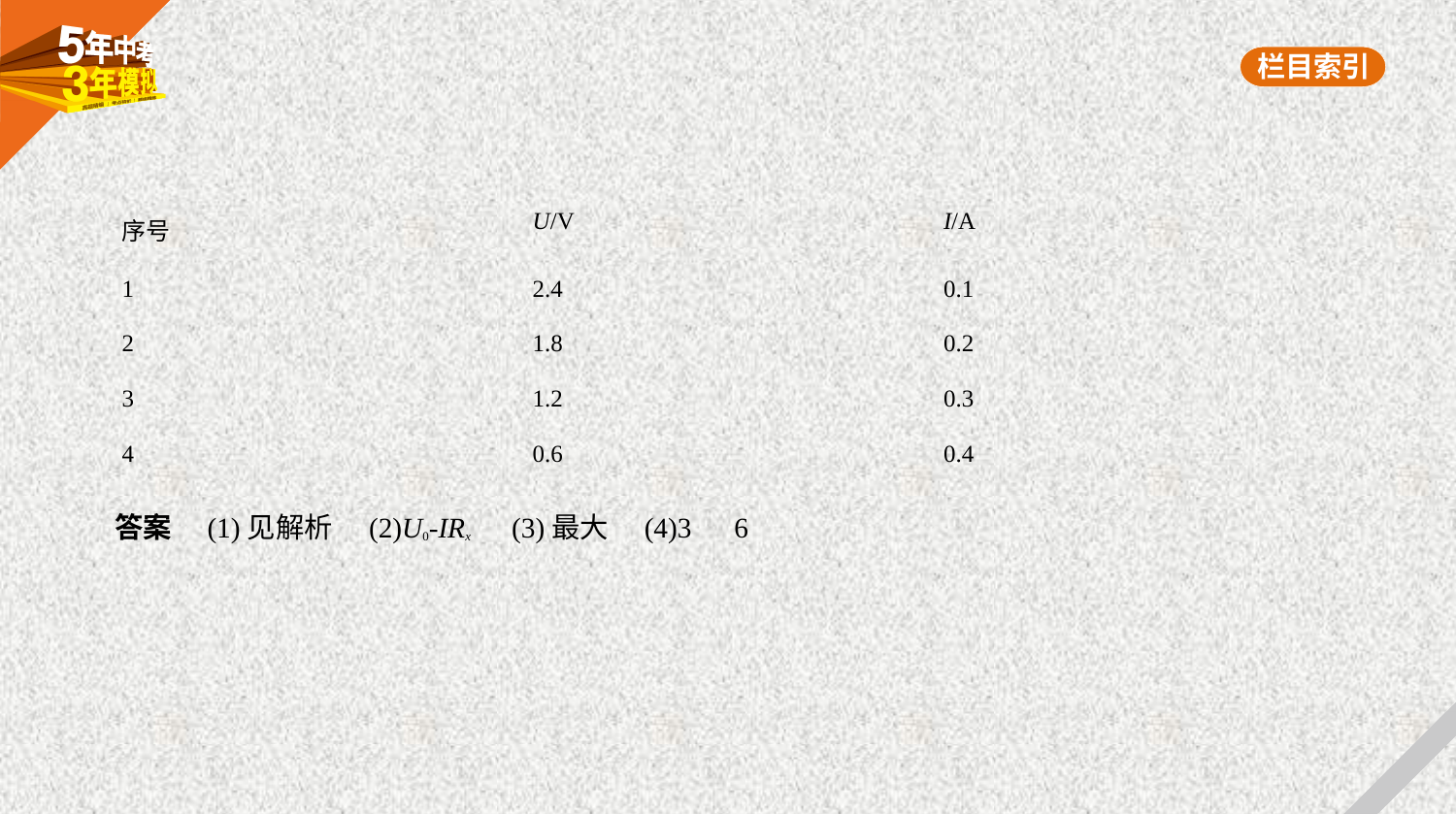

| 序号 | U/V | I/A |
| --- | --- | --- |
| 1 | 2.4 | 0.1 |
| 2 | 1.8 | 0.2 |
| 3 | 1.2 | 0.3 |
| 4 | 0.6 | 0.4 |
答案　(1)见解析　(2)U0-IRx　(3)最大　(4)3　6